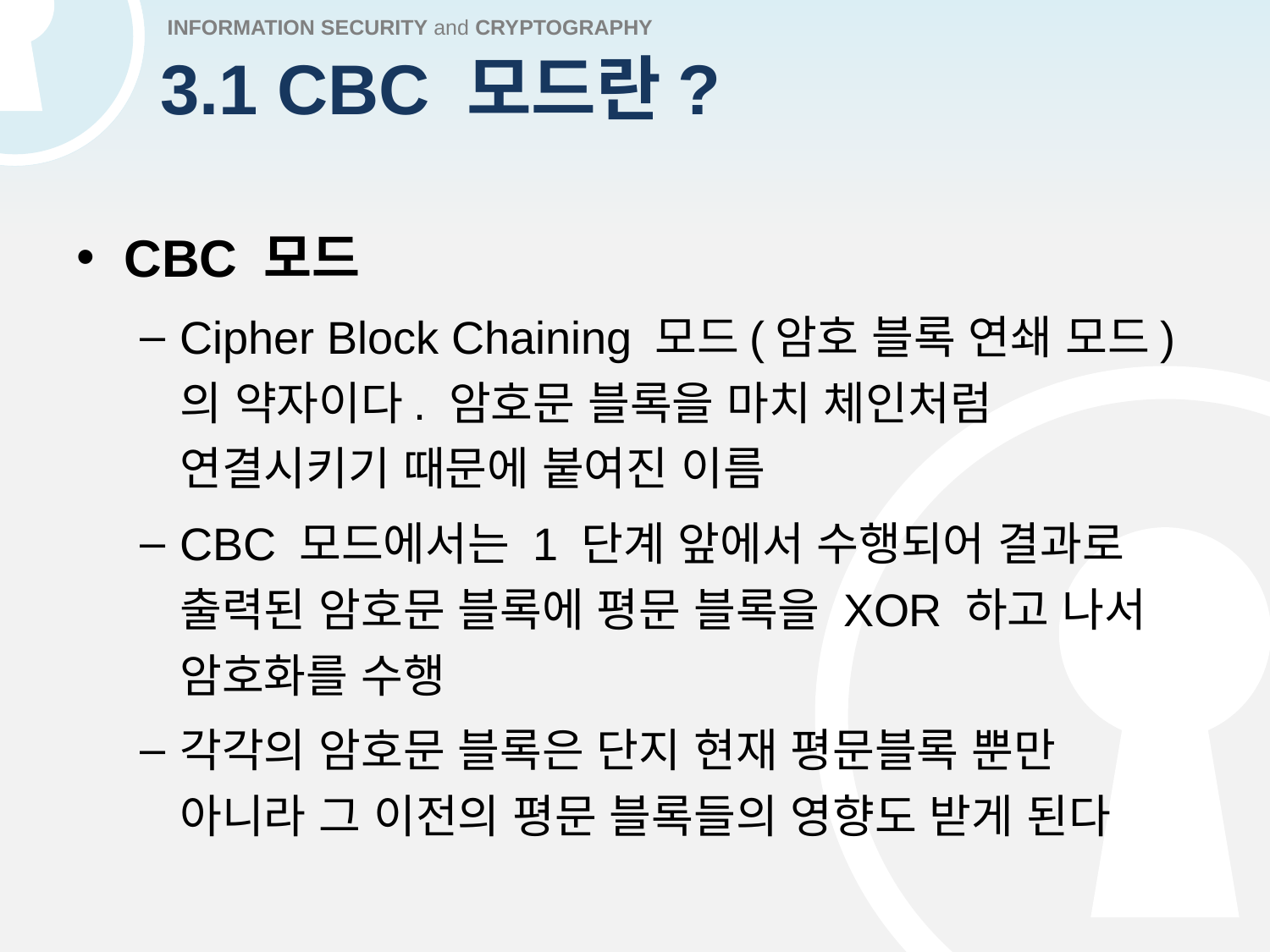

# 3.1 CBC 모드란?
CBC 모드
Cipher Block Chaining 모드(암호 블록 연쇄 모드)의 약자이다. 암호문 블록을 마치 체인처럼 연결시키기 때문에 붙여진 이름
CBC 모드에서는 1 단계 앞에서 수행되어 결과로 출력된 암호문 블록에 평문 블록을 XOR 하고 나서 암호화를 수행
각각의 암호문 블록은 단지 현재 평문블록 뿐만 아니라 그 이전의 평문 블록들의 영향도 받게 된다